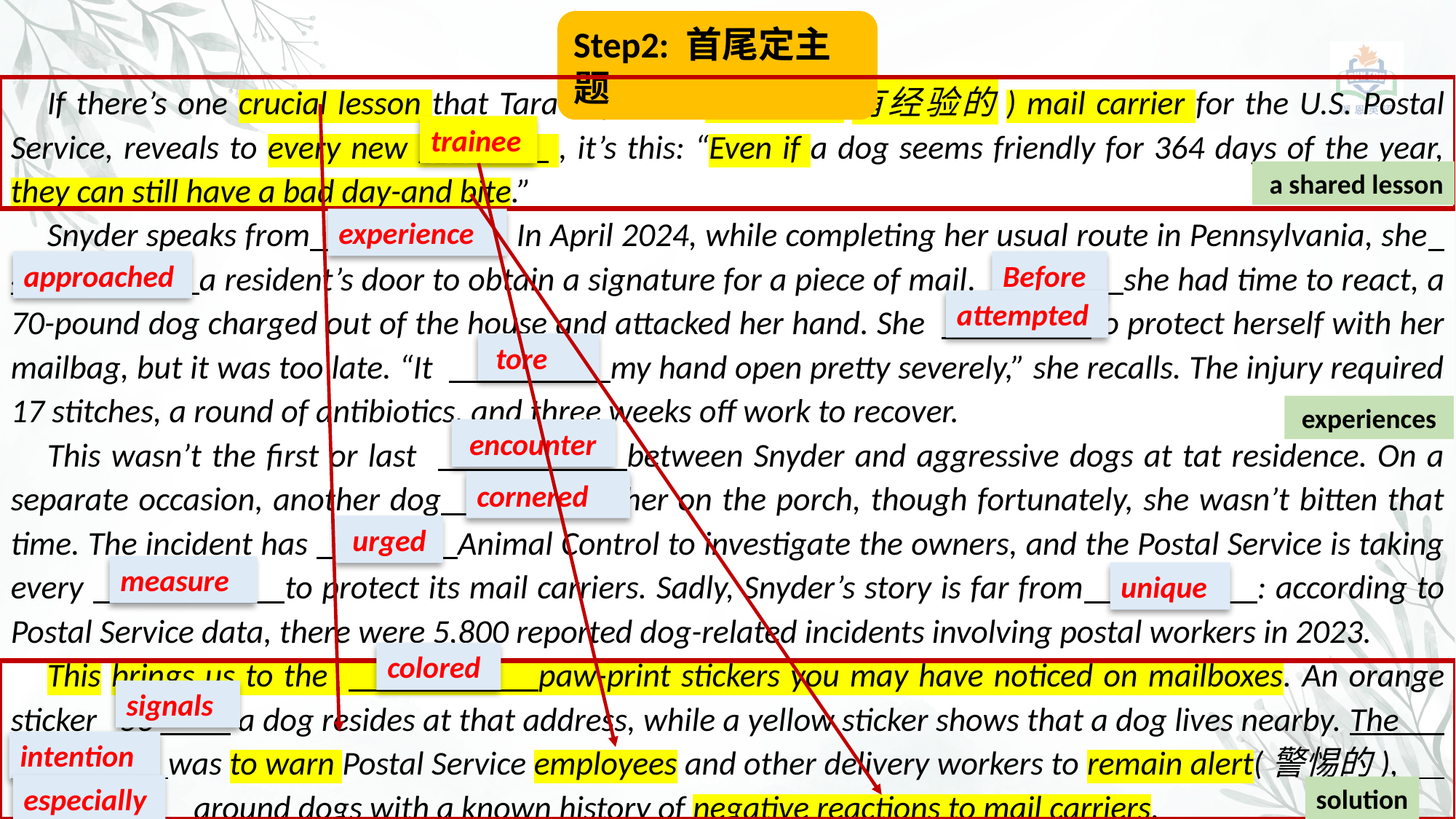

Step2: 首尾定主题
If there’s one crucial lesson that Tara Snyder, a seasoned(有经验的) mail carrier for the U.S. Postal Service, reveals to every new ____41    , it’s this: “Even if a dog seems friendly for 364 days of the year, they can still have a bad day-and bite.”
Snyder speaks from         42          . In April 2024, while completing her usual route in Pennsylvania, she   43                   a resident’s door to obtain a signature for a piece of mail.        44      she had time to react, a 70-pound dog charged out of the house and attacked her hand. She         45       to protect herself with her mailbag, but it was too late. “It          46        my hand open pretty severely,” she recalls. The injury required 17 stitches, a round of antibiotics, and three weeks off work to recover.
This wasn’t the first or last         47        between Snyder and aggressive dogs at tat residence. On a separate occasion, another dog        48       her on the porch, though fortunately, she wasn’t bitten that time. The incident has       49       Animal Control to investigate the owners, and the Postal Service is taking every          50        to protect its mail carriers. Sadly, Snyder’s story is far from        51       : according to Postal Service data, there were 5,800 reported dog-related incidents involving postal workers in 2023.
This brings us to the         52        paw-print stickers you may have noticed on mailboxes. An orange sticker   53           a dog resides at that address, while a yellow sticker shows that a dog lives nearby. The       54 _______was to warn Postal Service employees and other delivery workers to remain alert(警惕的),        55                   around dogs with a known history of negative reactions to mail carriers.

trainee
 a shared lesson
experience
approached
Before
attempted
 tore
 experiences
 encounter
cornered
 urged
measure
unique

colored

signals
intention
especially
solution